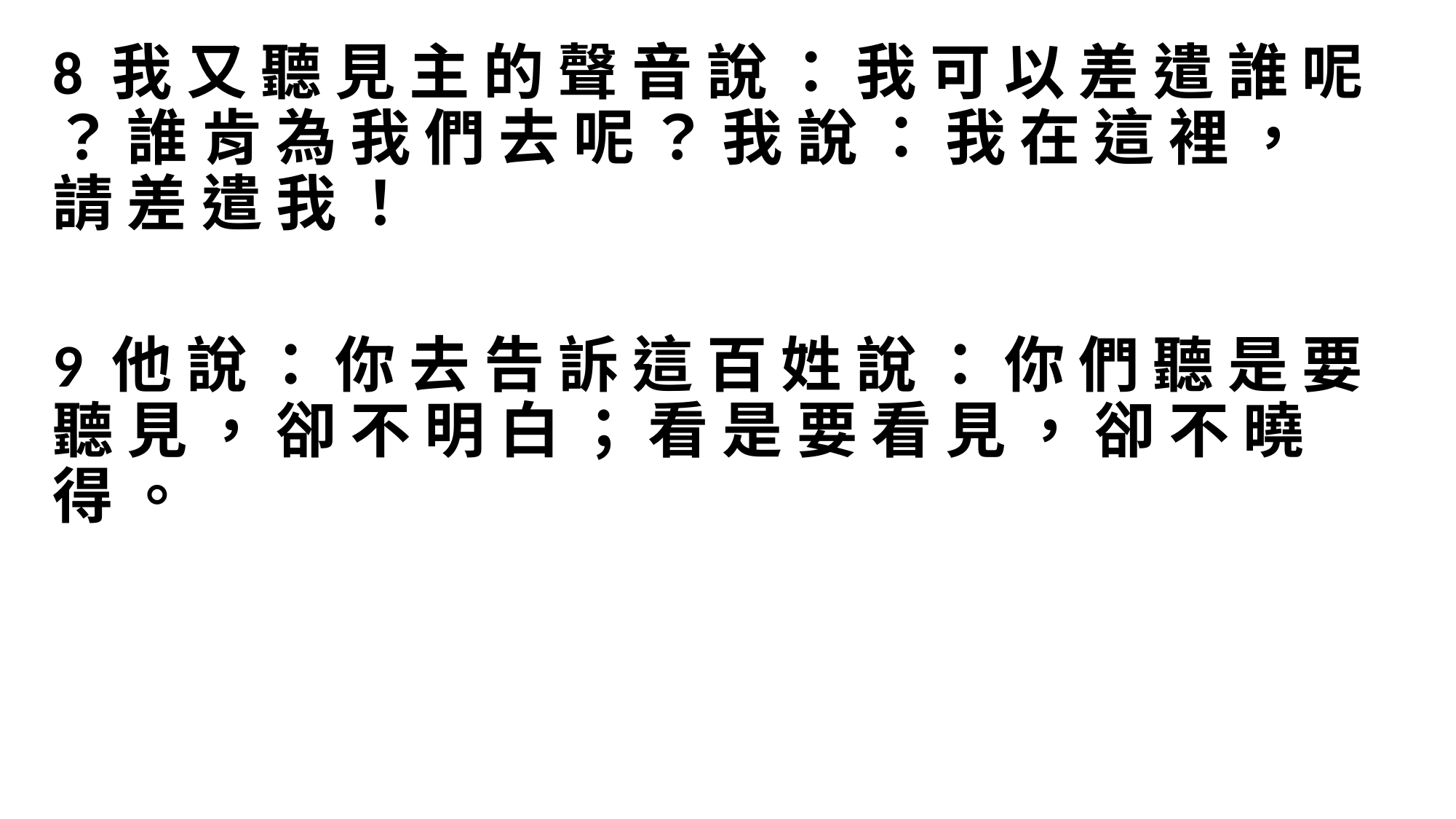

8 我 又 聽 見 主 的 聲 音 說 ： 我 可 以 差 遣 誰 呢 ？ 誰 肯 為 我 們 去 呢 ？ 我 說 ： 我 在 這 裡 ， 請 差 遣 我 ！

9 他 說 ： 你 去 告 訴 這 百 姓 說 ： 你 們 聽 是 要 聽 見 ， 卻 不 明 白 ； 看 是 要 看 見 ， 卻 不 曉 得 。